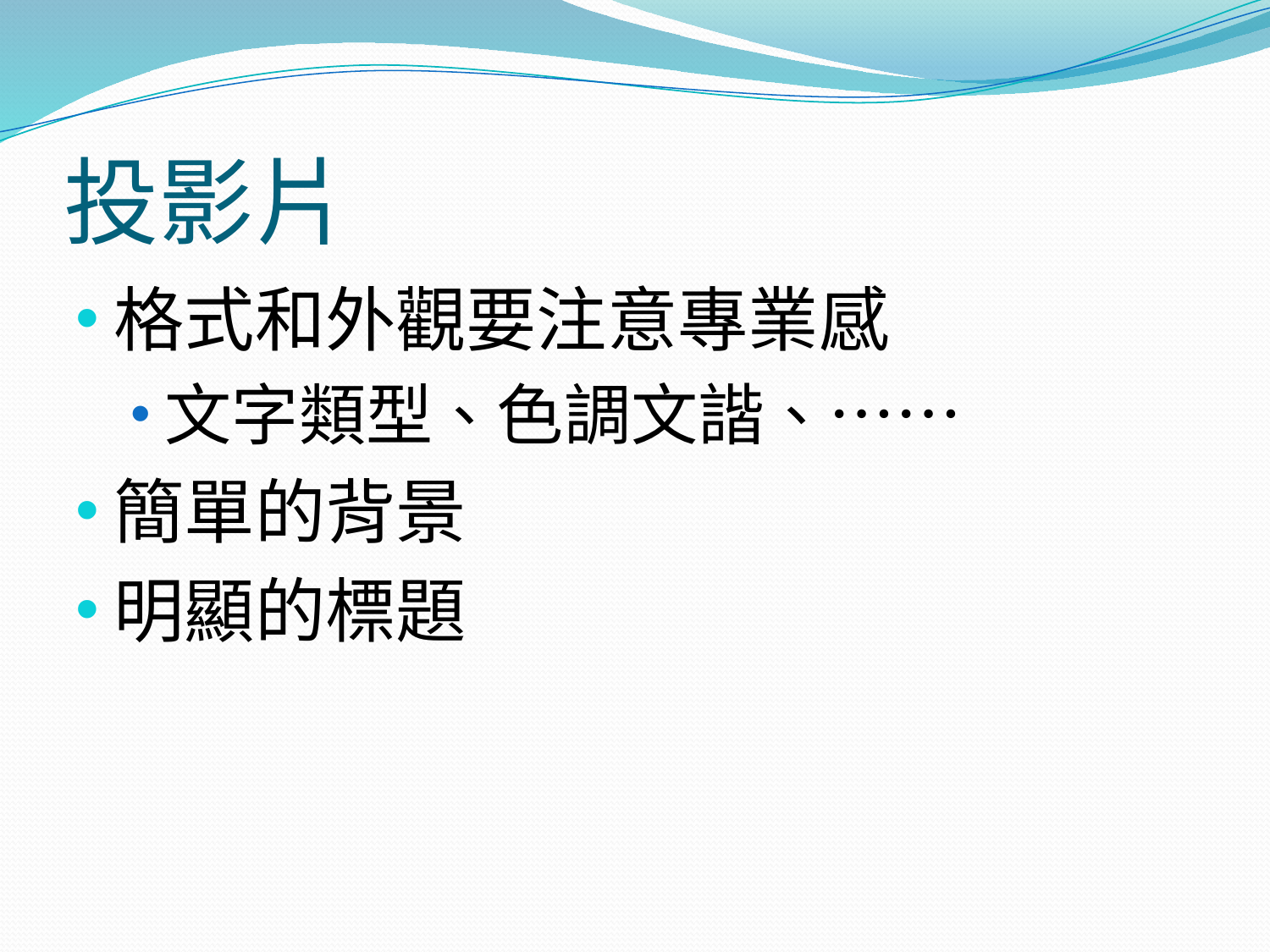

# 投影片
格式和外觀要注意專業感
文字類型、色調文諧、……
簡單的背景
明顯的標題